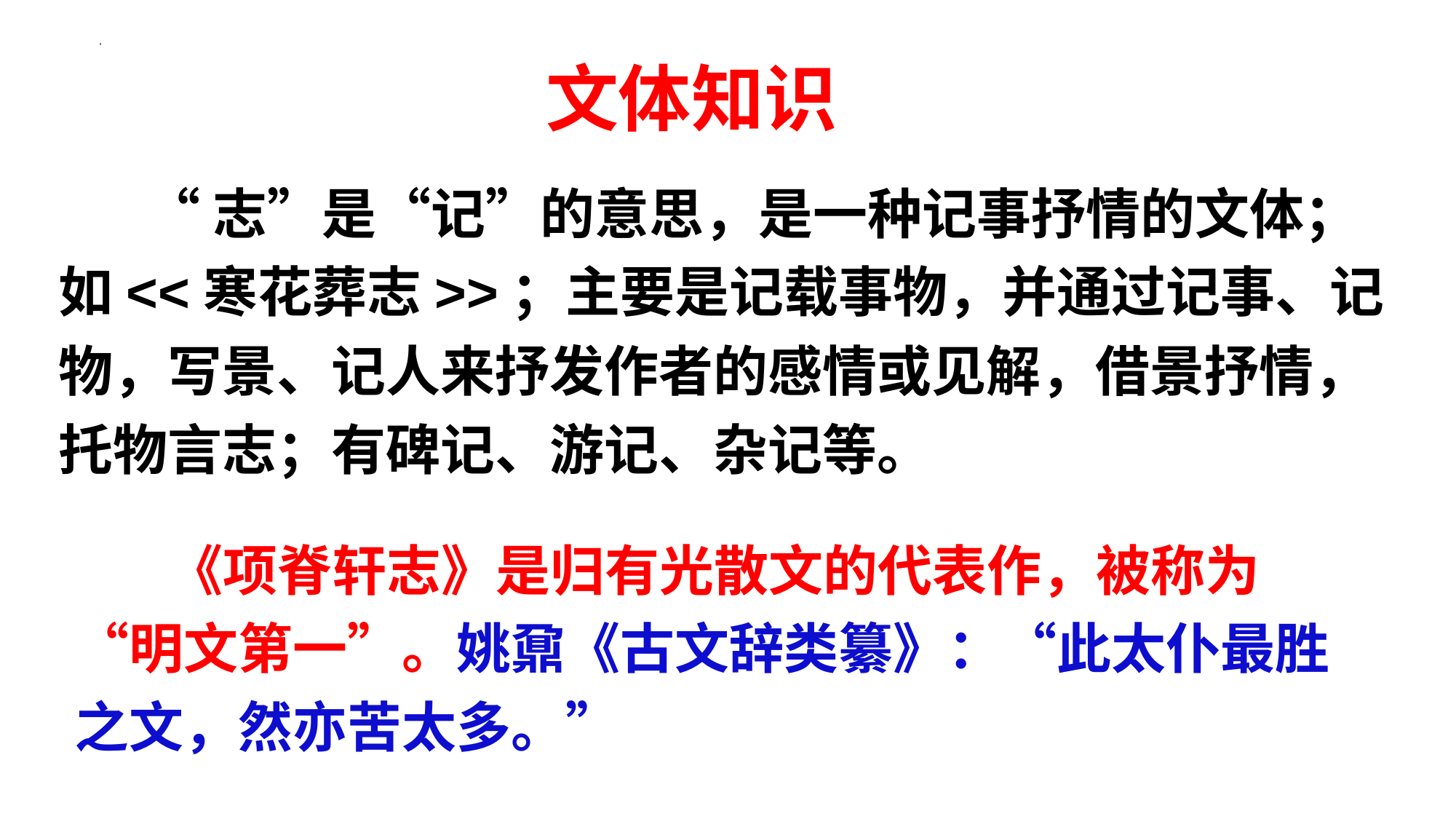

文体知识
       “志”是“记”的意思，是一种记事抒情的文体；如<<寒花葬志>>；主要是记载事物，并通过记事、记物，写景、记人来抒发作者的感情或见解，借景抒情，托物言志；有碑记、游记、杂记等。
    《项脊轩志》是归有光散文的代表作，被称为“明文第一”。姚鼐《古文辞类纂》：“此太仆最胜之文，然亦苦太多。”